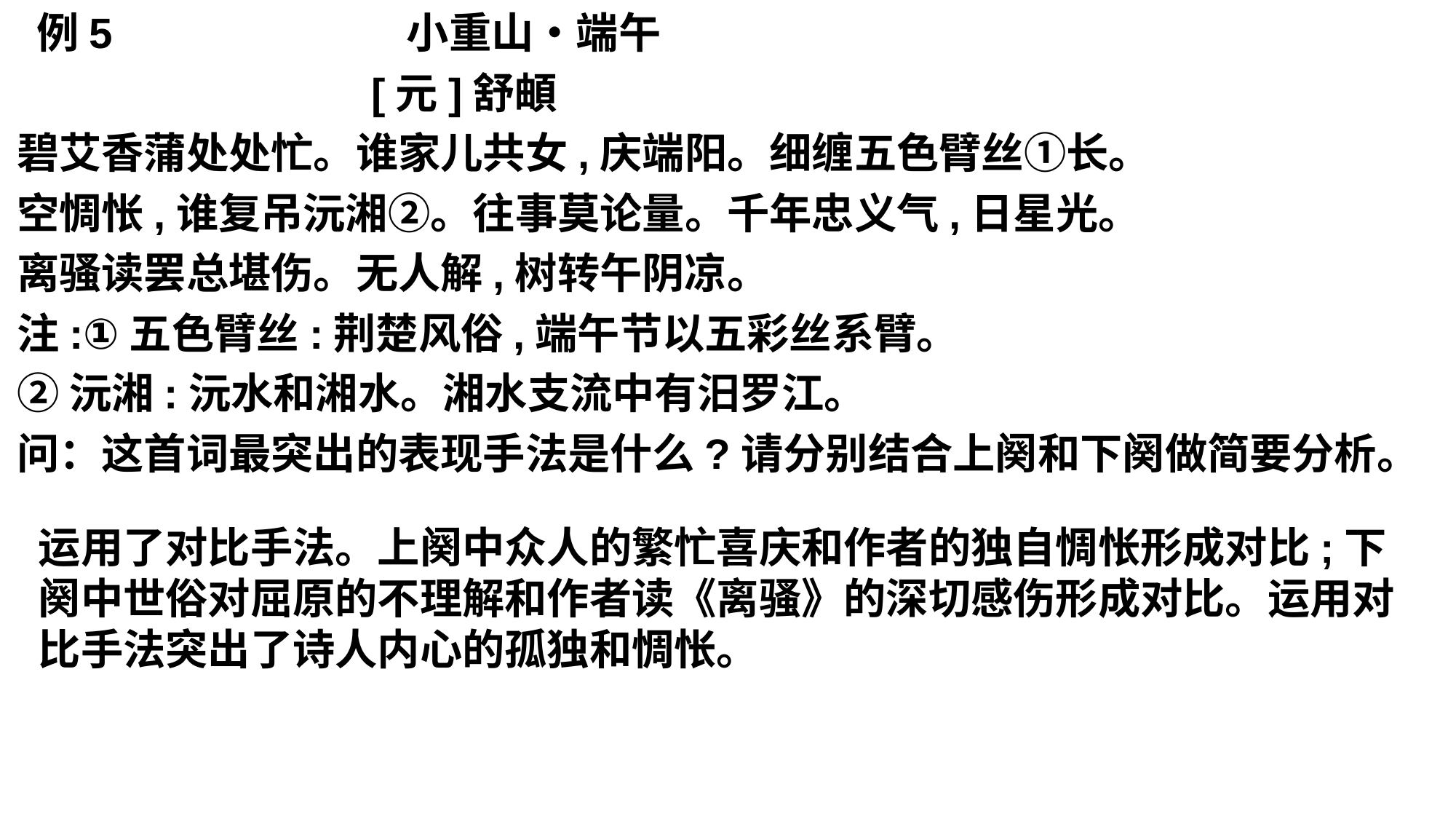

例5                        小重山•端午
                              [元]舒頔
碧艾香蒲处处忙。谁家儿共女,庆端阳。细缠五色臂丝①长。
空惆怅,谁复吊沅湘②。往事莫论量。千年忠义气,日星光。
离骚读罢总堪伤。无人解,树转午阴凉。
注:①五色臂丝:荆楚风俗,端午节以五彩丝系臂。
②沅湘:沅水和湘水。湘水支流中有汨罗江。
问：这首词最突出的表现手法是什么?请分别结合上阕和下阕做简要分析。
运用了对比手法。上阕中众人的繁忙喜庆和作者的独自惆怅形成对比;下阕中世俗对屈原的不理解和作者读《离骚》的深切感伤形成对比。运用对比手法突出了诗人内心的孤独和惆怅。